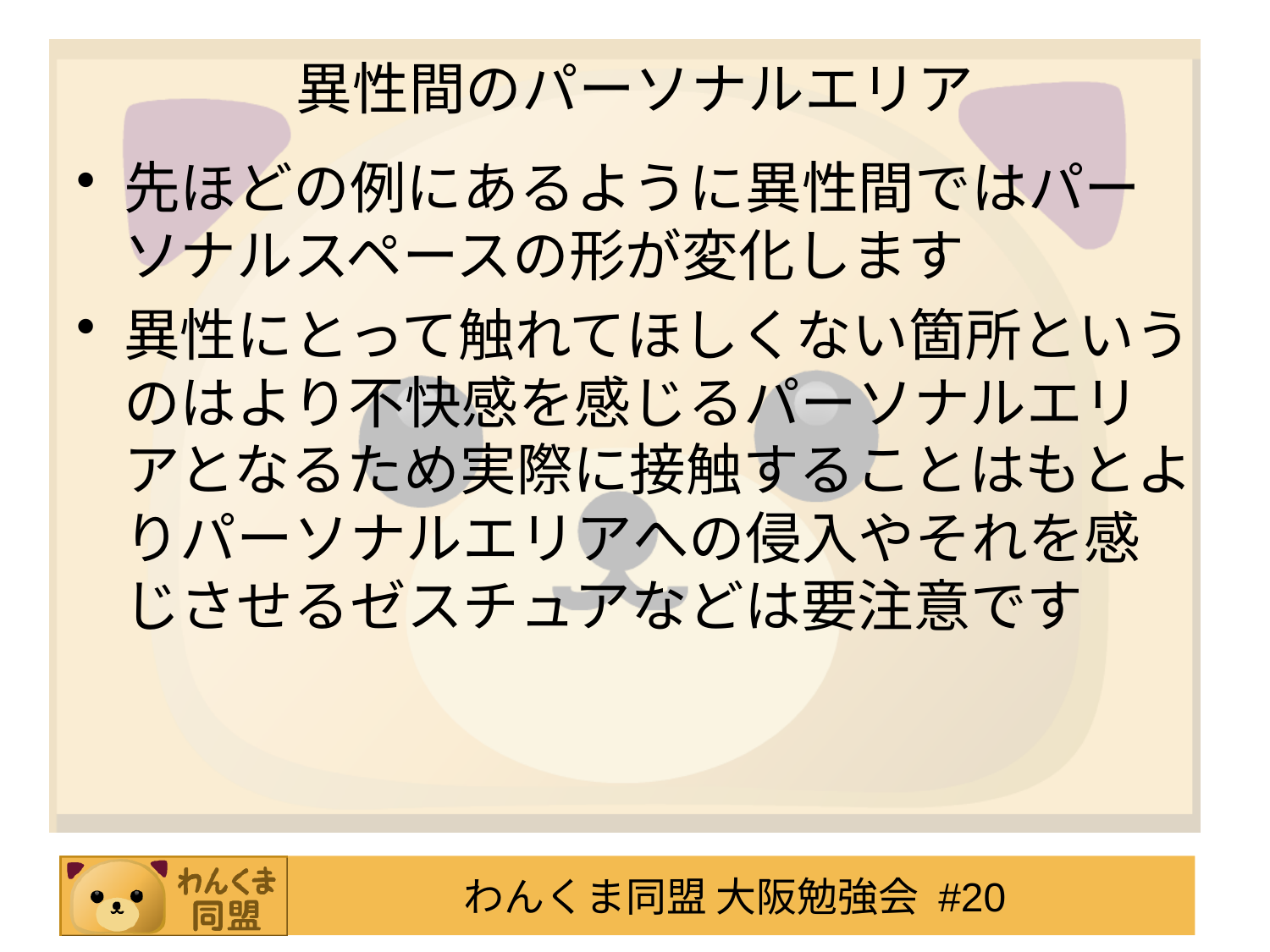

# 異性間のパーソナルエリア
先ほどの例にあるように異性間ではパーソナルスペースの形が変化します
異性にとって触れてほしくない箇所というのはより不快感を感じるパーソナルエリアとなるため実際に接触することはもとよりパーソナルエリアへの侵入やそれを感じさせるゼスチュアなどは要注意です